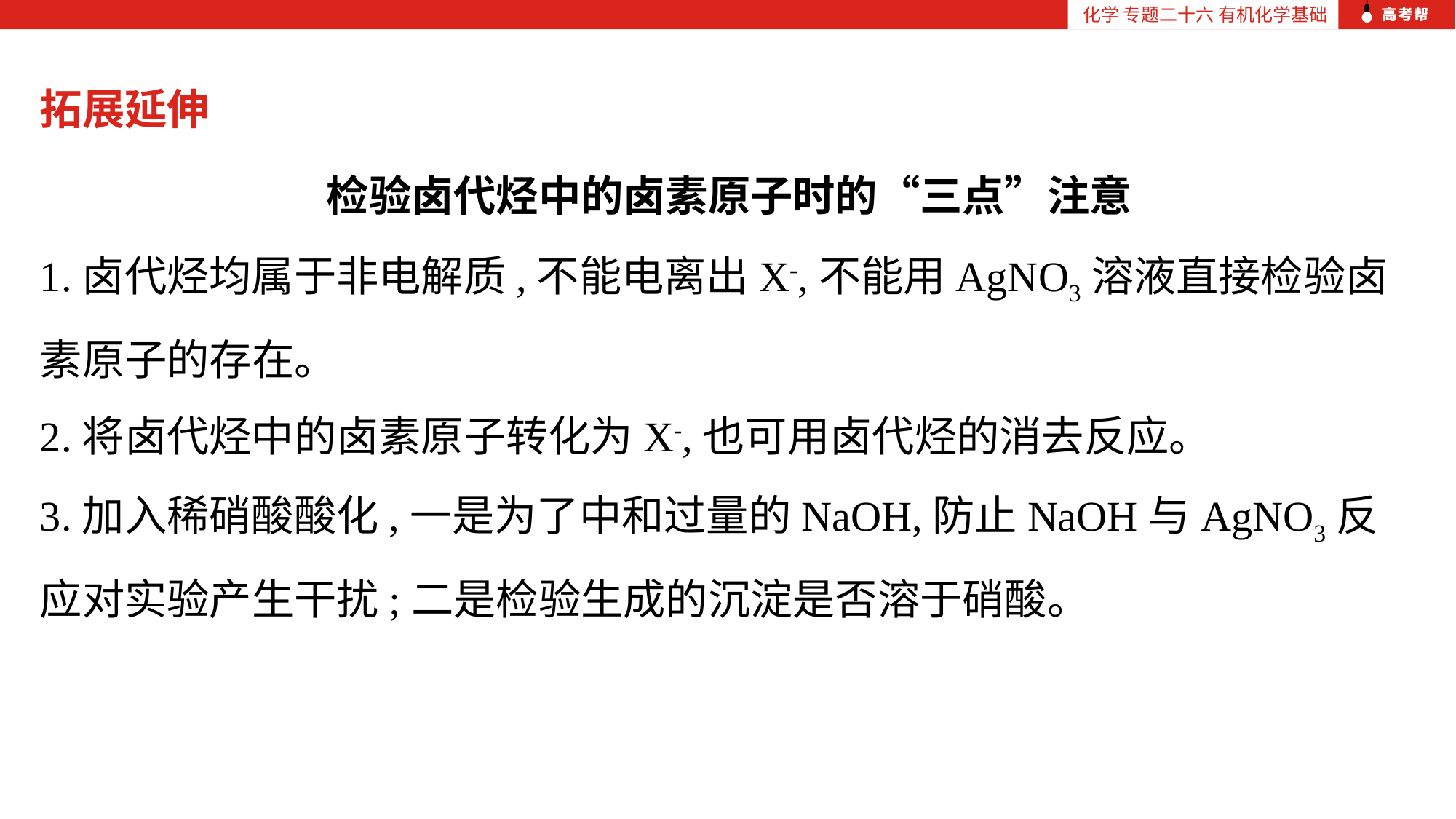

化学 专题二十六 有机化学基础
拓展延伸
检验卤代烃中的卤素原子时的“三点”注意
1.卤代烃均属于非电解质,不能电离出X-,不能用AgNO3溶液直接检验卤素原子的存在。
2.将卤代烃中的卤素原子转化为X-,也可用卤代烃的消去反应。
3.加入稀硝酸酸化,一是为了中和过量的NaOH,防止NaOH与AgNO3反应对实验产生干扰;二是检验生成的沉淀是否溶于硝酸。